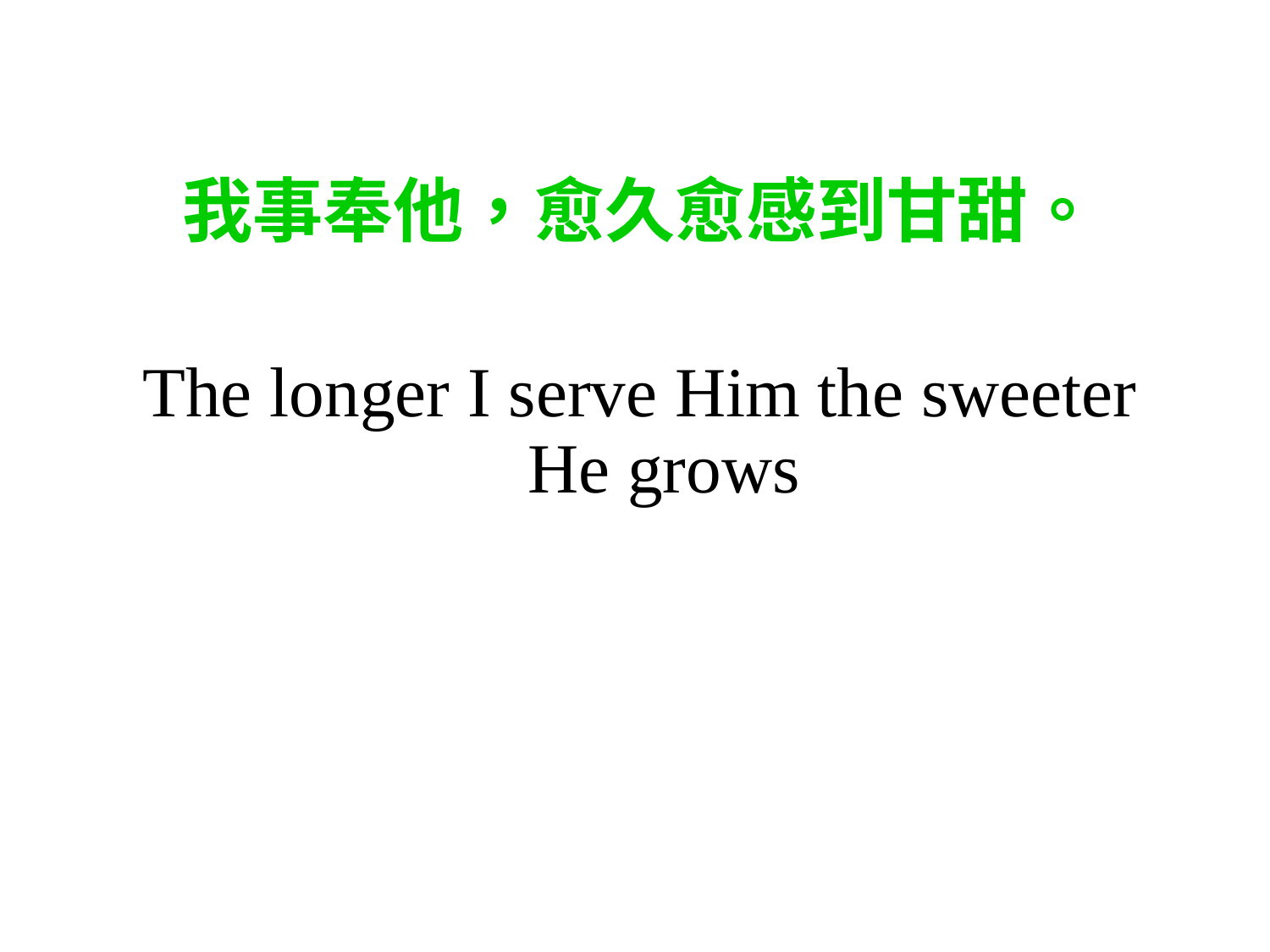

我事奉他，愈久愈感到甘甜。

The longer I serve Him the sweeter He grows